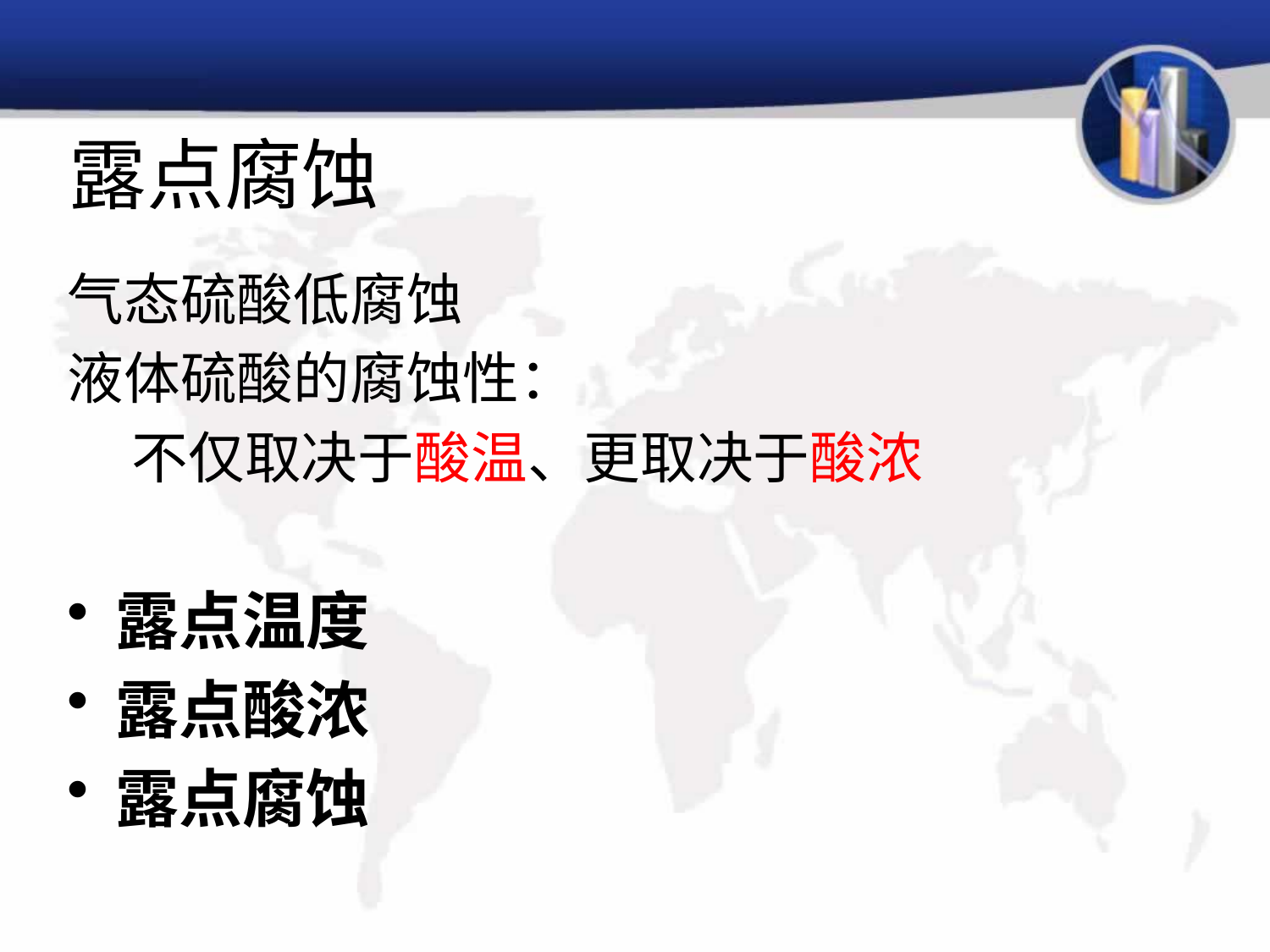

# 露点腐蚀
气态硫酸低腐蚀
液体硫酸的腐蚀性：
    不仅取决于酸温、更取决于酸浓

露点温度
露点酸浓
露点腐蚀